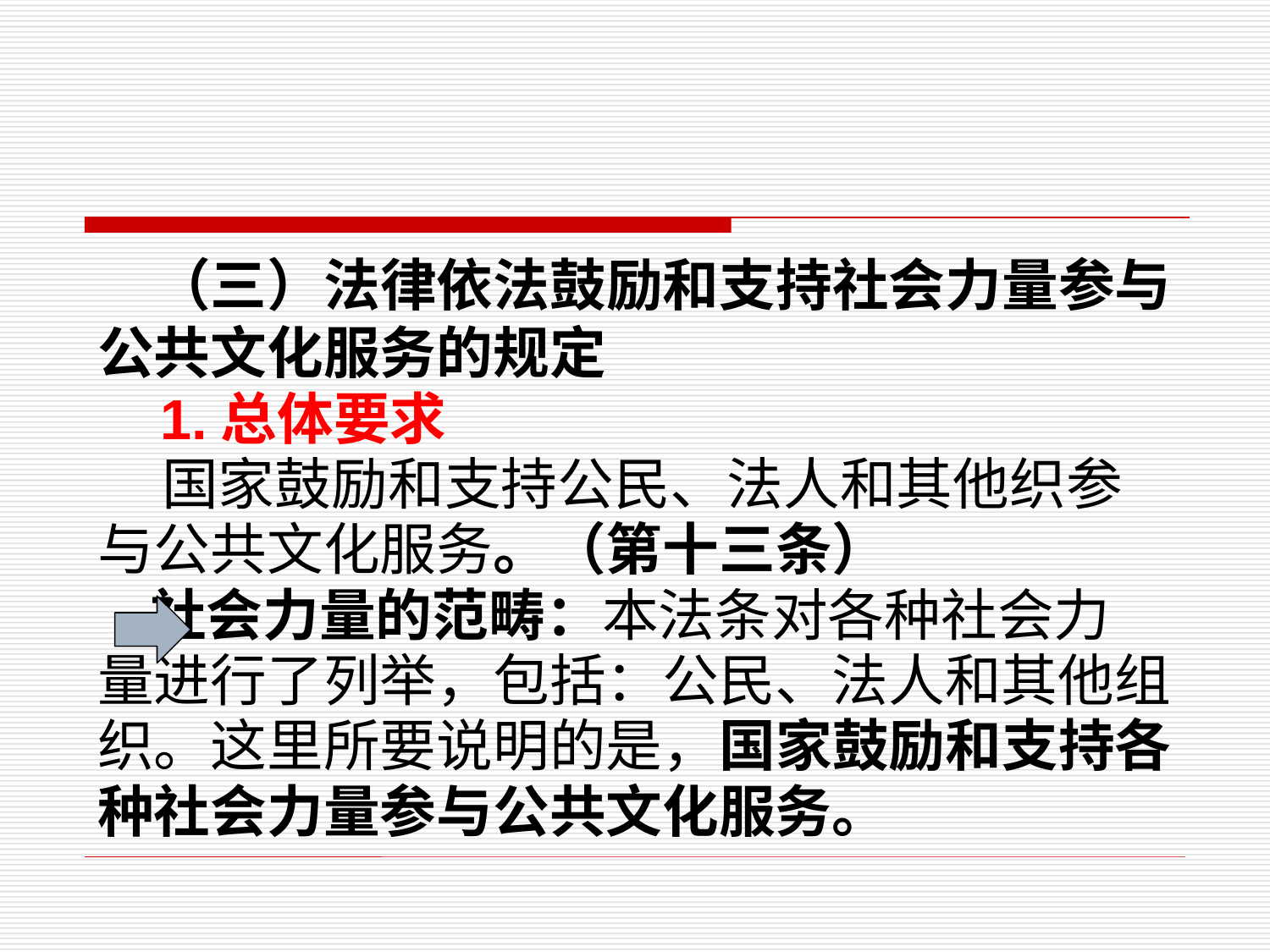

（三）法律依法鼓励和支持社会力量参与公共文化服务的规定
    1.总体要求
    国家鼓励和支持公民、法人和其他织参
与公共文化服务。（第十三条）
   社会力量的范畴：本法条对各种社会力
量进行了列举，包括：公民、法人和其他组
织。这里所要说明的是，国家鼓励和支持各
种社会力量参与公共文化服务。